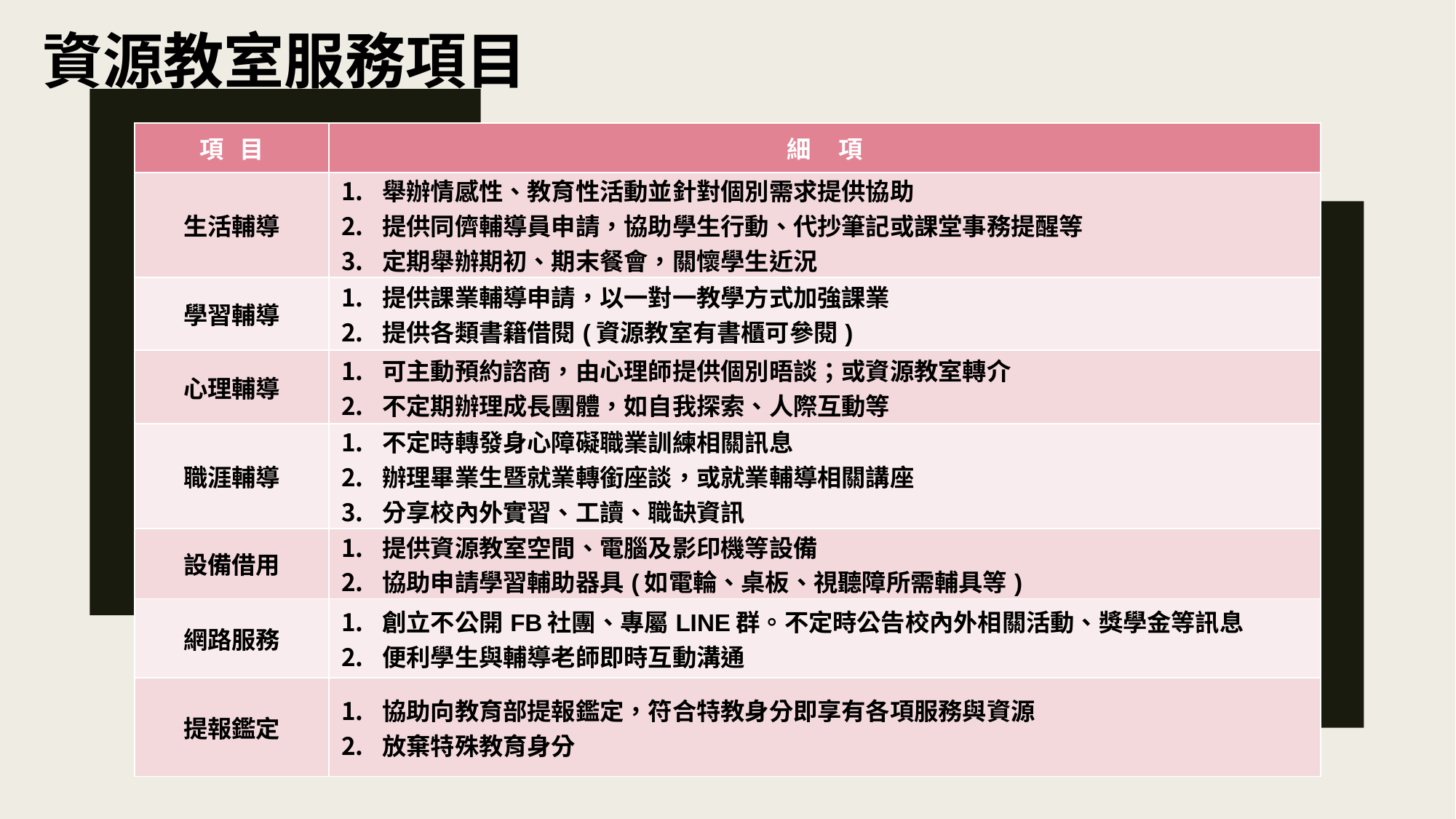

資源教室服務項目
| 項 目 | 細 項 |
| --- | --- |
| 生活輔導 | 舉辦情感性、教育性活動並針對個別需求提供協助 提供同儕輔導員申請，協助學生行動、代抄筆記或課堂事務提醒等 定期舉辦期初、期末餐會，關懷學生近況 |
| 學習輔導 | 提供課業輔導申請，以一對一教學方式加強課業 提供各類書籍借閱(資源教室有書櫃可參閱) |
| 心理輔導 | 可主動預約諮商，由心理師提供個別晤談；或資源教室轉介 不定期辦理成長團體，如自我探索、人際互動等 |
| 職涯輔導 | 不定時轉發身心障礙職業訓練相關訊息 辦理畢業生暨就業轉銜座談，或就業輔導相關講座 分享校內外實習、工讀、職缺資訊 |
| 設備借用 | 提供資源教室空間、電腦及影印機等設備 協助申請學習輔助器具(如電輪、桌板、視聽障所需輔具等) |
| 網路服務 | 創立不公開FB社團、專屬LINE群。不定時公告校內外相關活動、獎學金等訊息 便利學生與輔導老師即時互動溝通 |
| 提報鑑定 | 協助向教育部提報鑑定，符合特教身分即享有各項服務與資源 放棄特殊教育身分 |
#